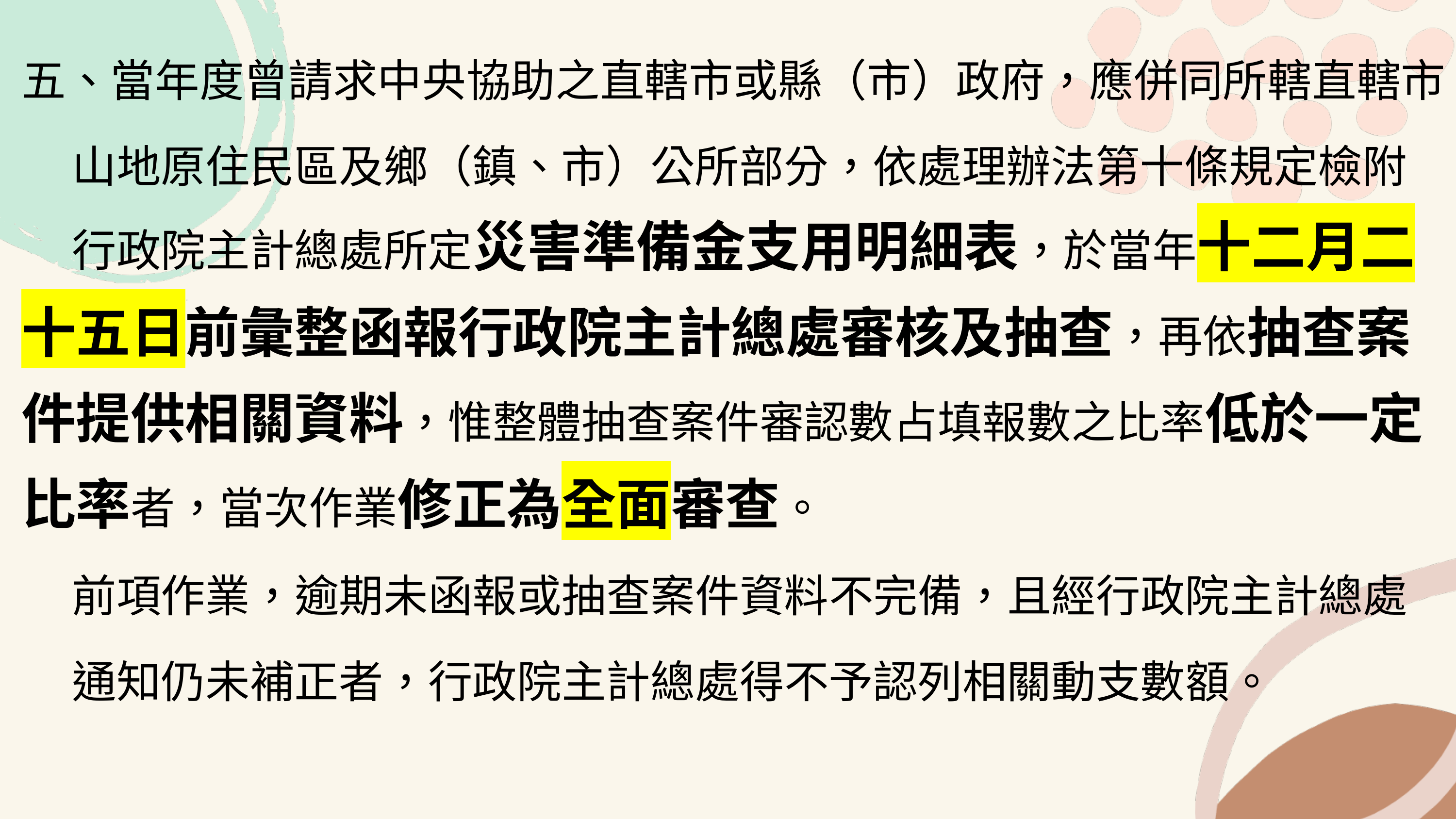

五、當年度曾請求中央協助之直轄市或縣（市）政府，應併同所轄直轄市
    山地原住民區及鄉（鎮、市）公所部分，依處理辦法第十條規定檢附
    行政院主計總處所定災害準備金支用明細表，於當年十二月二十五日前彙整函報行政院主計總處審核及抽查，再依抽查案件提供相關資料，惟整體抽查案件審認數占填報數之比率低於一定比率者，當次作業修正為全面審查。
    前項作業，逾期未函報或抽查案件資料不完備，且經行政院主計總處
    通知仍未補正者，行政院主計總處得不予認列相關動支數額。